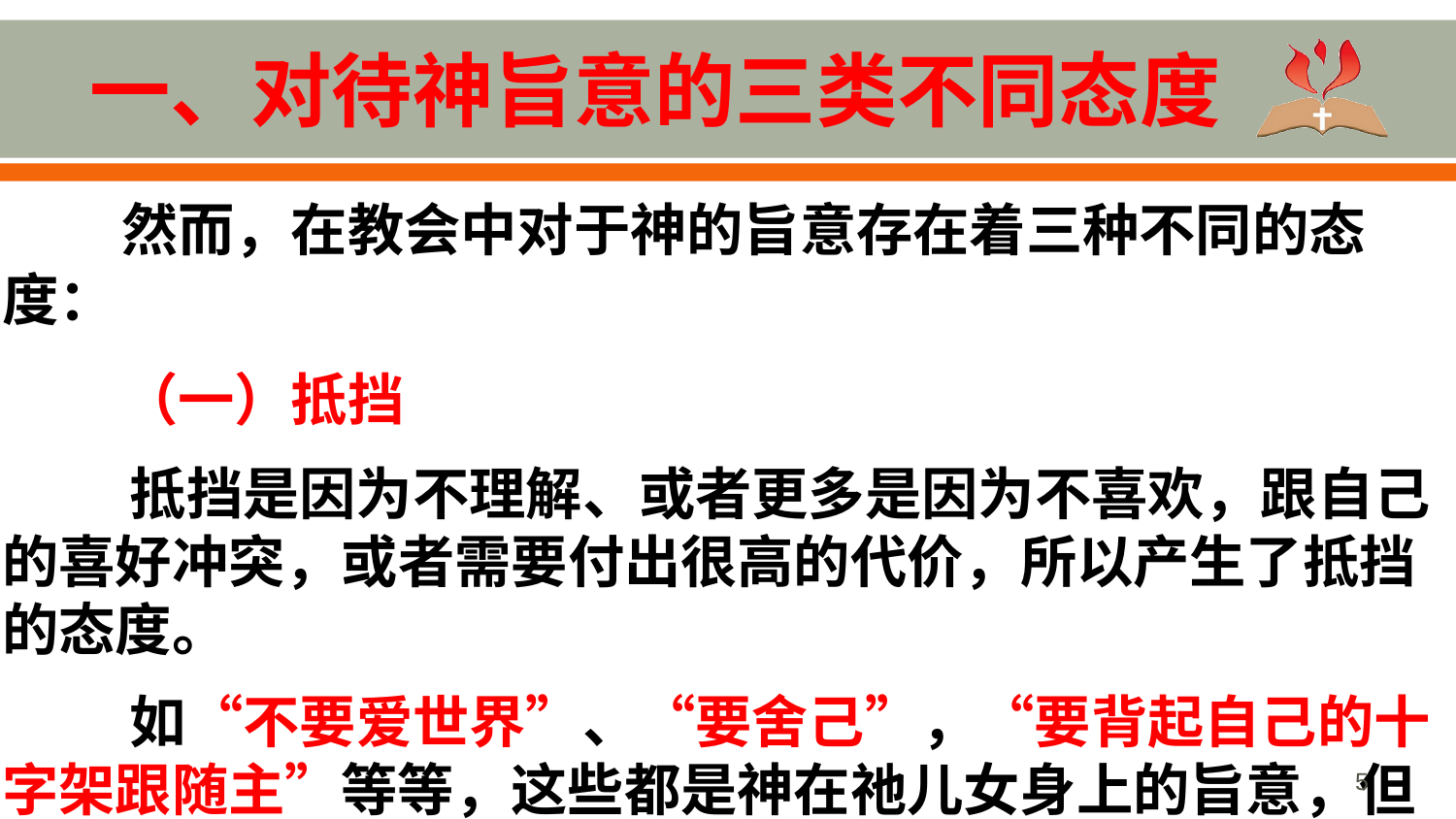

# 一、对待神旨意的三类不同态度
       然而，在教会中对于神的旨意存在着三种不同的态度：
       （一）抵挡
抵挡是因为不理解、或者更多是因为不喜欢，跟自己的喜好冲突，或者需要付出很高的代价，所以产生了抵挡的态度。
如“不要爱世界”、“要舍己”，“要背起自己的十字架跟随主”等等，这些都是神在祂儿女身上的旨意，但一些基督徒却抵挡它们。

5